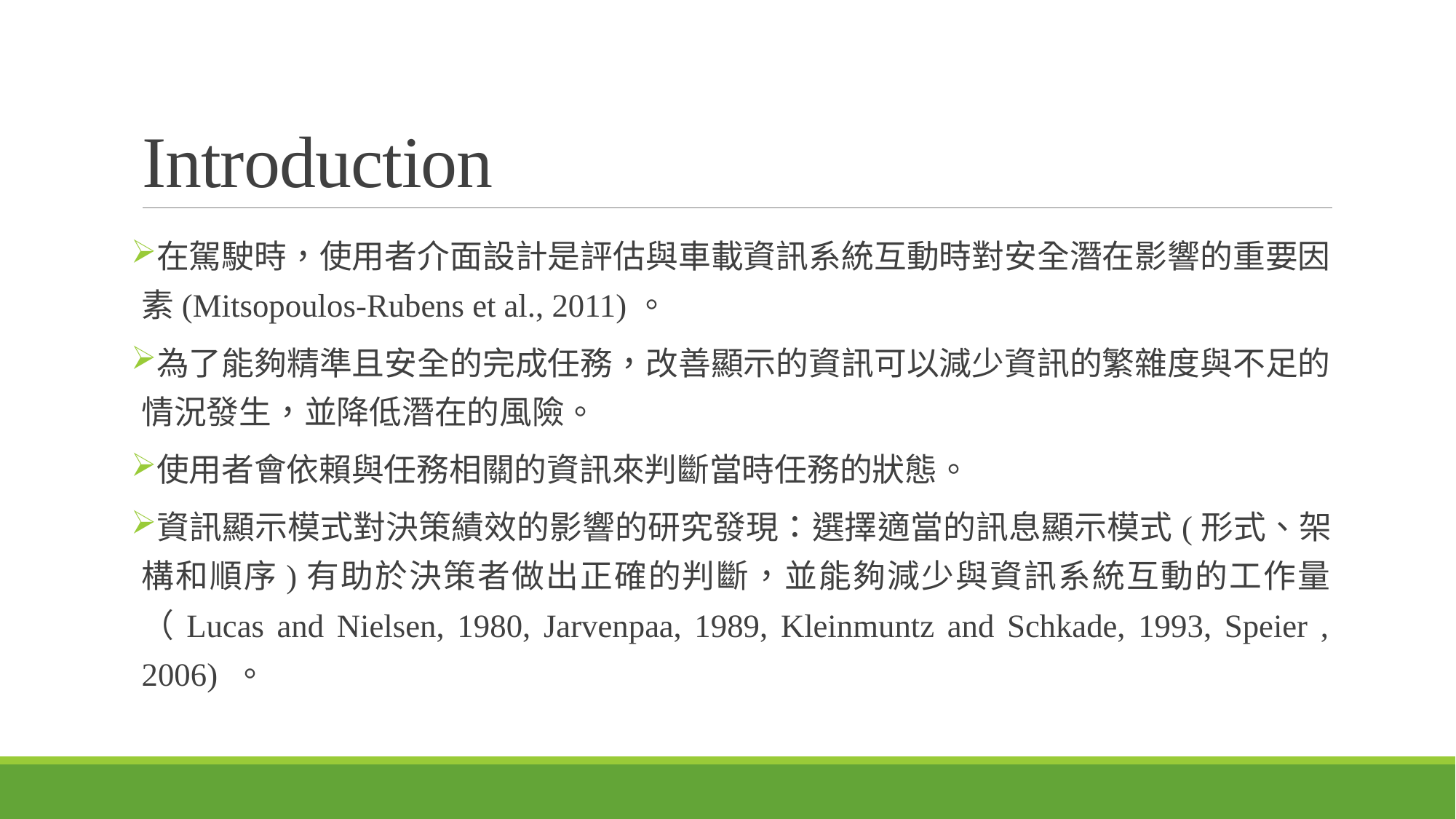

# Introduction
在駕駛時，使用者介面設計是評估與車載資訊系統互動時對安全潛在影響的重要因素(Mitsopoulos-Rubens et al., 2011)。
為了能夠精準且安全的完成任務，改善顯示的資訊可以減少資訊的繁雜度與不足的情況發生，並降低潛在的風險。
使用者會依賴與任務相關的資訊來判斷當時任務的狀態。
資訊顯示模式對決策績效的影響的研究發現：選擇適當的訊息顯示模式(形式、架構和順序)有助於決策者做出正確的判斷，並能夠減少與資訊系統互動的工作量（Lucas and Nielsen, 1980, Jarvenpaa, 1989, Kleinmuntz and Schkade, 1993, Speier , 2006) 。